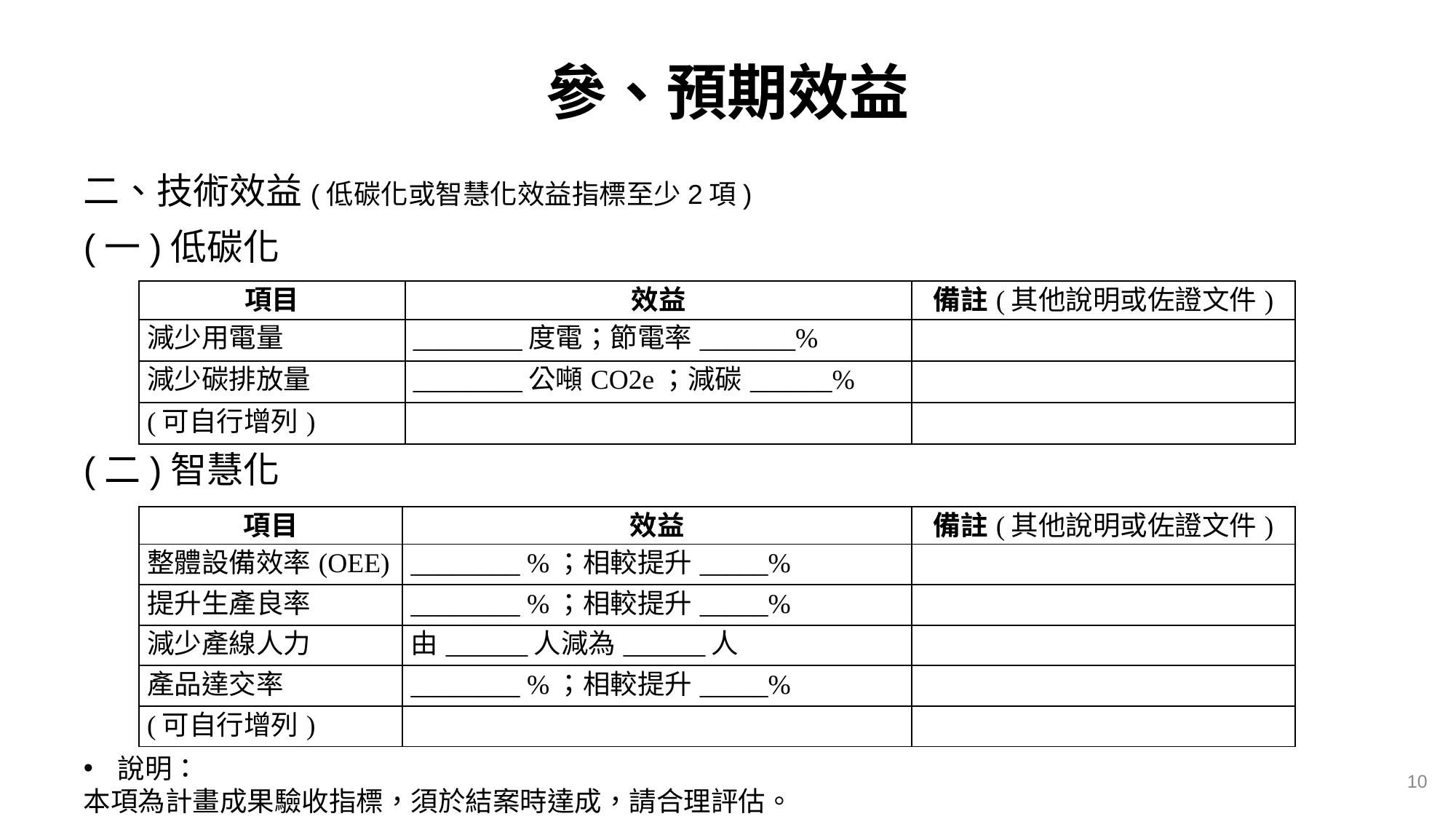

# 參、預期效益
二、技術效益(低碳化或智慧化效益指標至少2項)
(一)低碳化

(二)智慧化
| 項目 | 效益 | 備註(其他說明或佐證文件) |
| --- | --- | --- |
| 減少用電量 | \_\_\_\_\_\_\_\_度電；節電率\_\_\_\_\_\_\_% |  |
| 減少碳排放量 | \_\_\_\_\_\_\_\_公噸CO2e；減碳\_\_\_\_\_\_% |  |
| (可自行增列) |  |  |
| 項目 | 效益 | 備註(其他說明或佐證文件) |
| --- | --- | --- |
| 整體設備效率(OEE) | \_\_\_\_\_\_\_\_ %；相較提升\_\_\_\_\_% |  |
| 提升生產良率 | \_\_\_\_\_\_\_\_ %；相較提升\_\_\_\_\_% |  |
| 減少產線人力 | 由\_\_\_\_\_\_人減為\_\_\_\_\_\_人 |  |
| 產品達交率 | \_\_\_\_\_\_\_\_ %；相較提升\_\_\_\_\_% |  |
| (可自行增列) |  |  |
說明：
本項為計畫成果驗收指標，須於結案時達成，請合理評估。
10